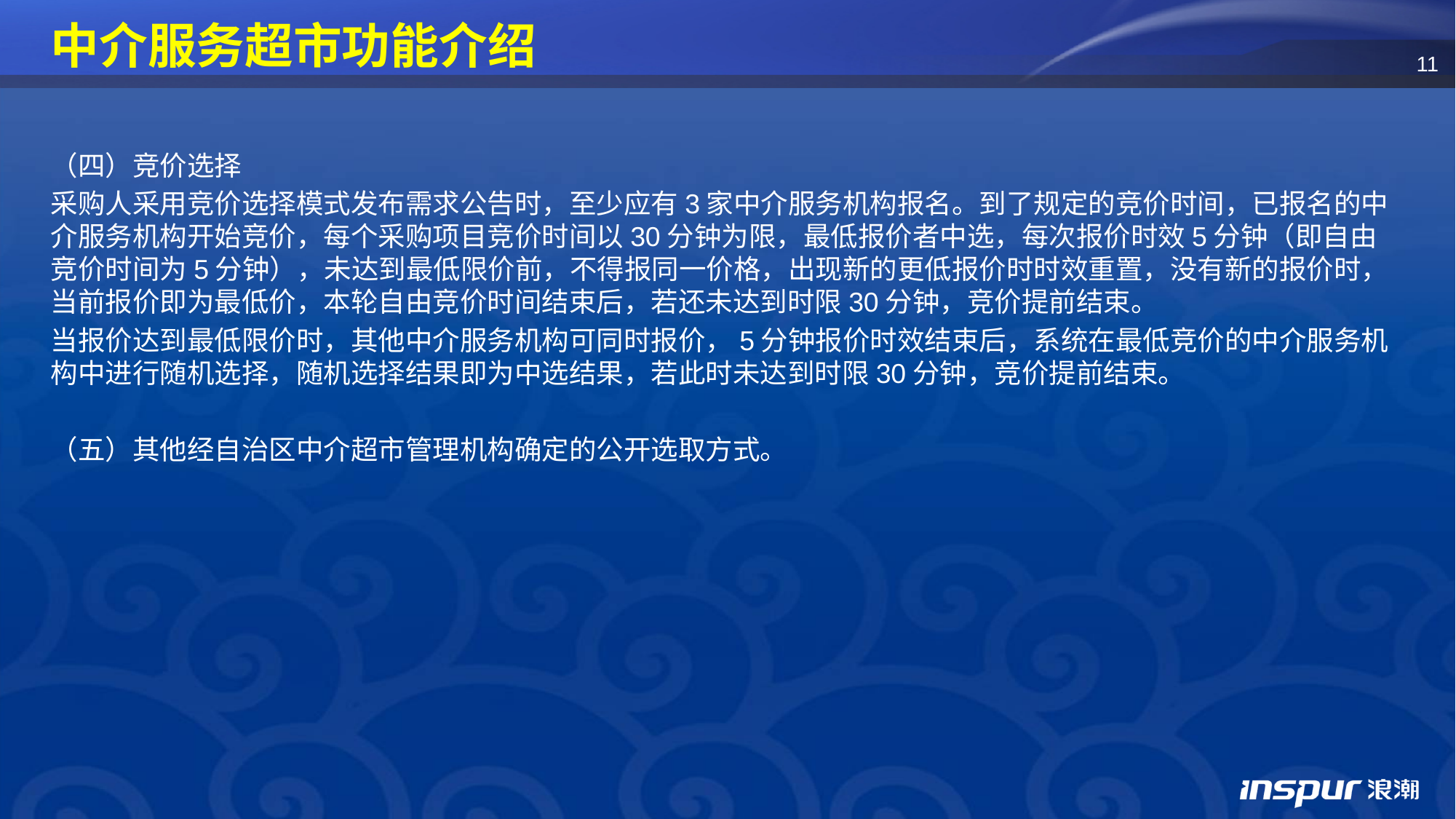

# 中介服务超市功能介绍
（四）竞价选择
采购人采用竞价选择模式发布需求公告时，至少应有3家中介服务机构报名。到了规定的竞价时间，已报名的中介服务机构开始竞价，每个采购项目竞价时间以30分钟为限，最低报价者中选，每次报价时效5分钟（即自由竞价时间为5分钟），未达到最低限价前，不得报同一价格，出现新的更低报价时时效重置，没有新的报价时，当前报价即为最低价，本轮自由竞价时间结束后，若还未达到时限30分钟，竞价提前结束。
当报价达到最低限价时，其他中介服务机构可同时报价，5分钟报价时效结束后，系统在最低竞价的中介服务机构中进行随机选择，随机选择结果即为中选结果，若此时未达到时限30分钟，竞价提前结束。

（五）其他经自治区中介超市管理机构确定的公开选取方式。